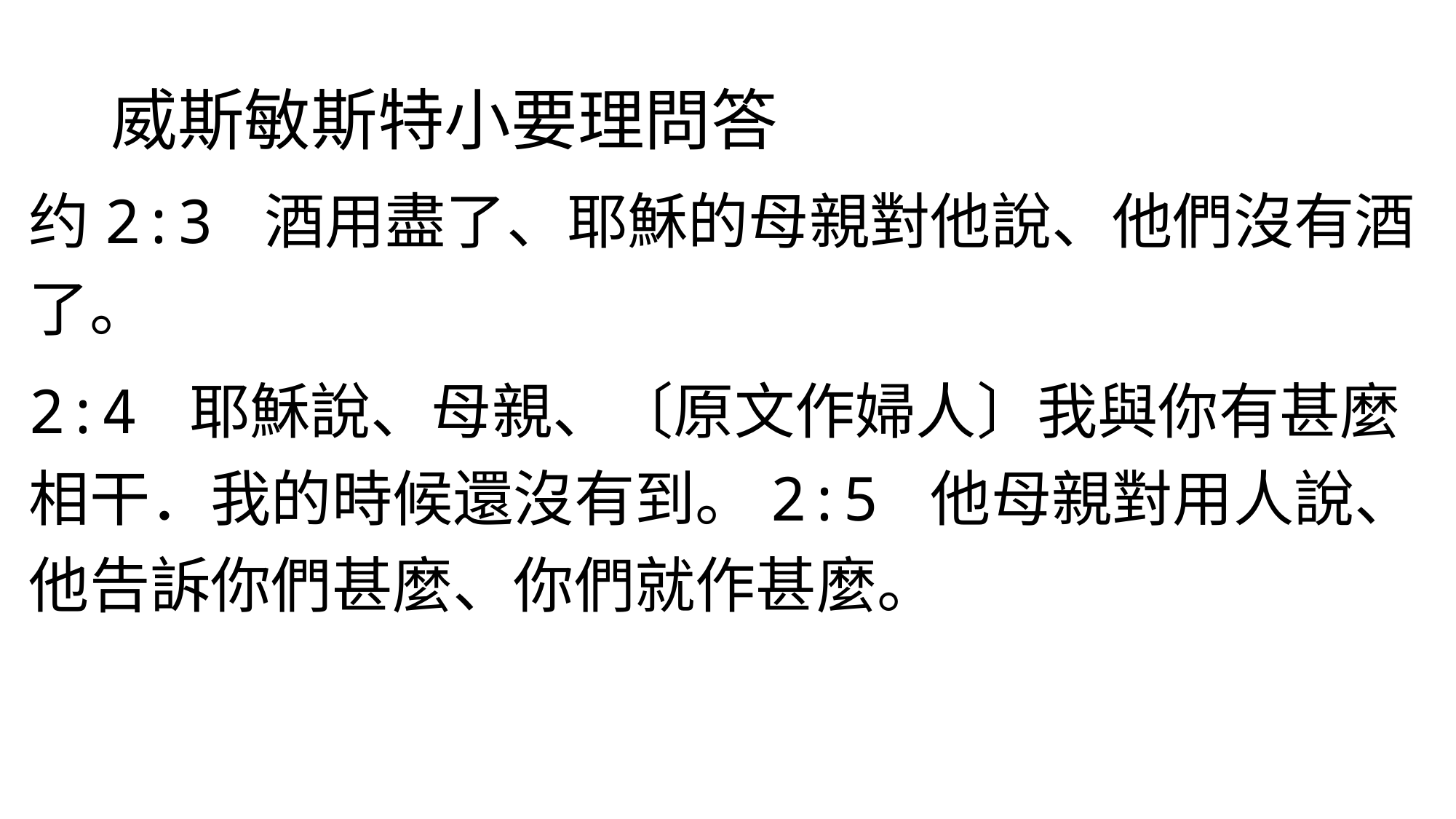

# 威斯敏斯特小要理問答
约2:3 酒用盡了、耶穌的母親對他說、他們沒有酒了。
2:4 耶穌說、母親、〔原文作婦人〕我與你有甚麼相干．我的時候還沒有到。2:5 他母親對用人說、他告訴你們甚麼、你們就作甚麼。